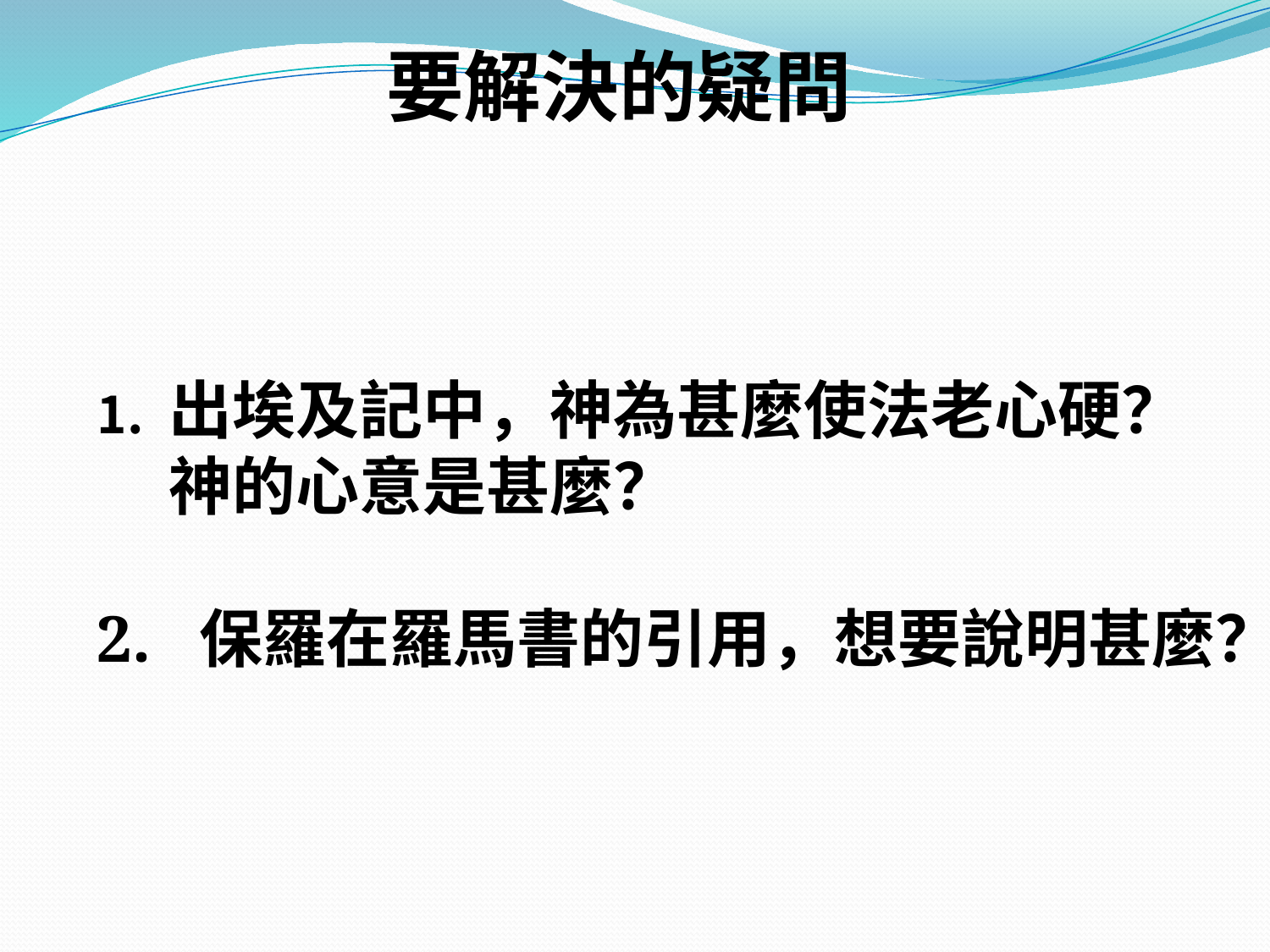

# 要解決的疑問

出埃及記中，神為甚麼使法老心硬？神的心意是甚麼？

2.  保羅在羅馬書的引用，想要說明甚麼？